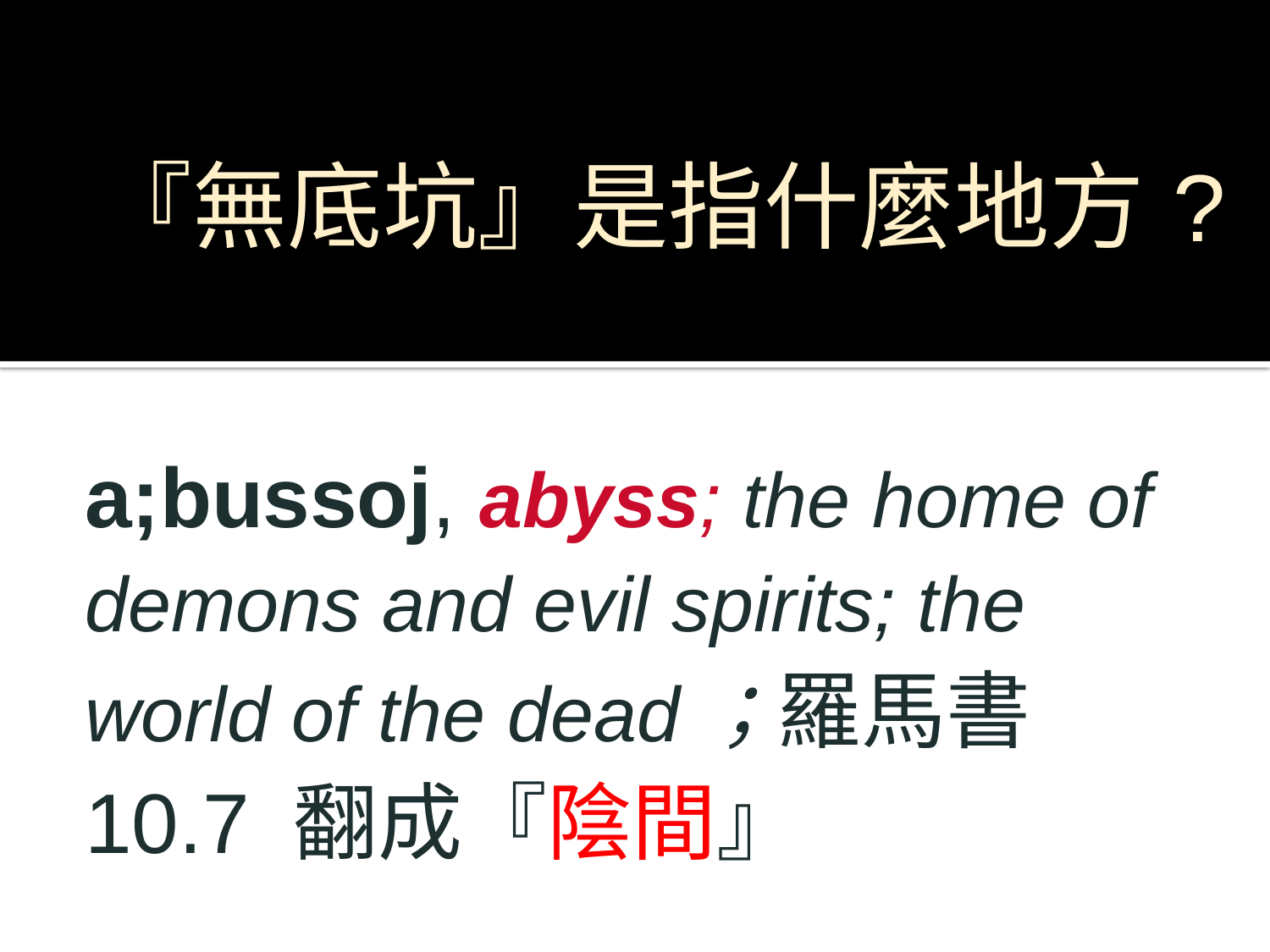

# 『無底坑』是指什麼地方?
a;bussoj, abyss; the home of demons and evil spirits; the world of the dead；羅馬書10.7 翻成『陰間』